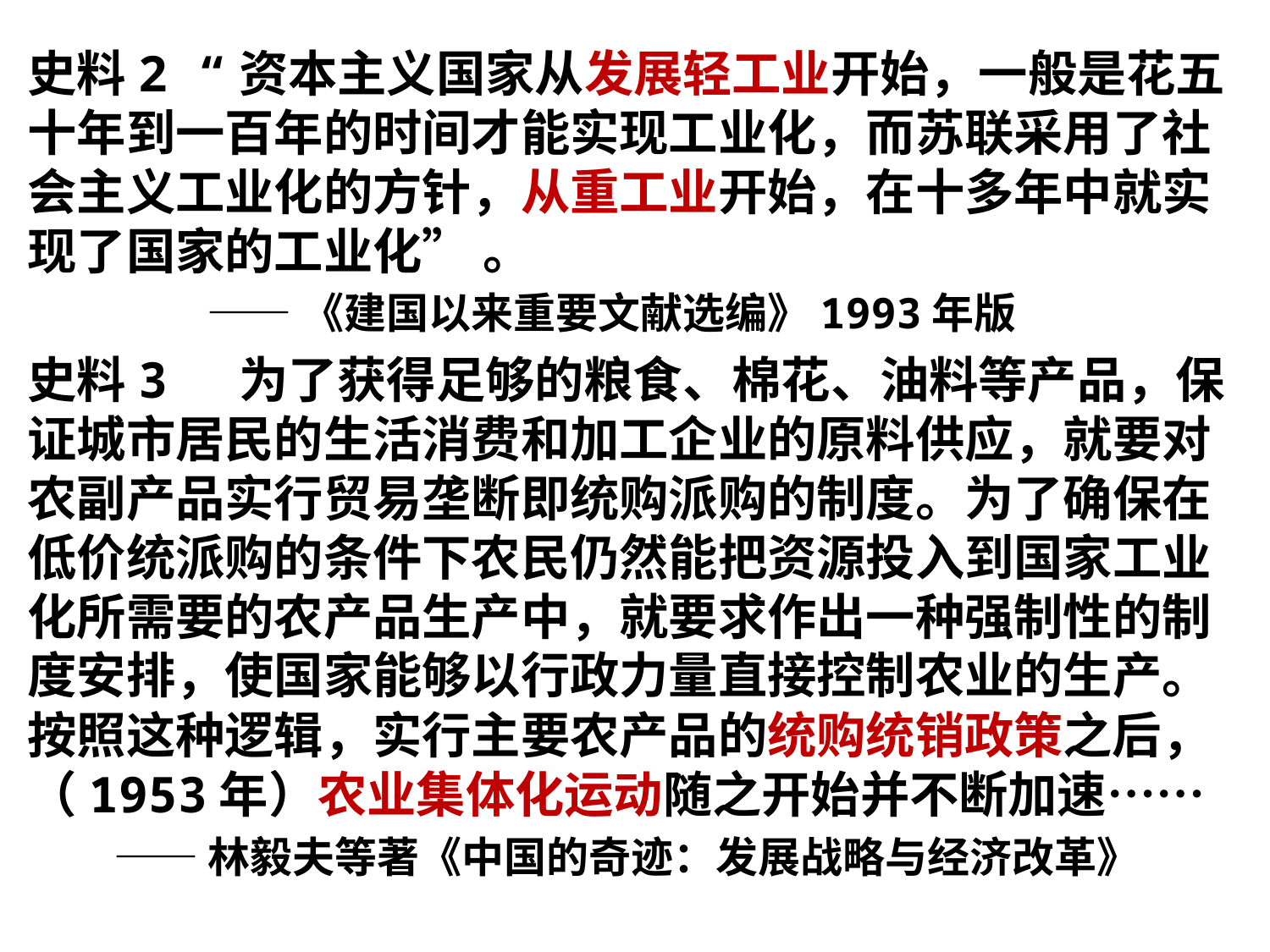

史料2 “资本主义国家从发展轻工业开始，一般是花五十年到一百年的时间才能实现工业化，而苏联采用了社会主义工业化的方针，从重工业开始，在十多年中就实现了国家的工业化” 。
                ——《建国以来重要文献选编》1993年版
史料3  为了获得足够的粮食、棉花、油料等产品，保证城市居民的生活消费和加工企业的原料供应，就要对农副产品实行贸易垄断即统购派购的制度。为了确保在低价统派购的条件下农民仍然能把资源投入到国家工业化所需要的农产品生产中，就要求作出一种强制性的制度安排，使国家能够以行政力量直接控制农业的生产。按照这种逻辑，实行主要农产品的统购统销政策之后，（1953年）农业集体化运动随之开始并不断加速……
         ——林毅夫等著《中国的奇迹：发展战略与经济改革》